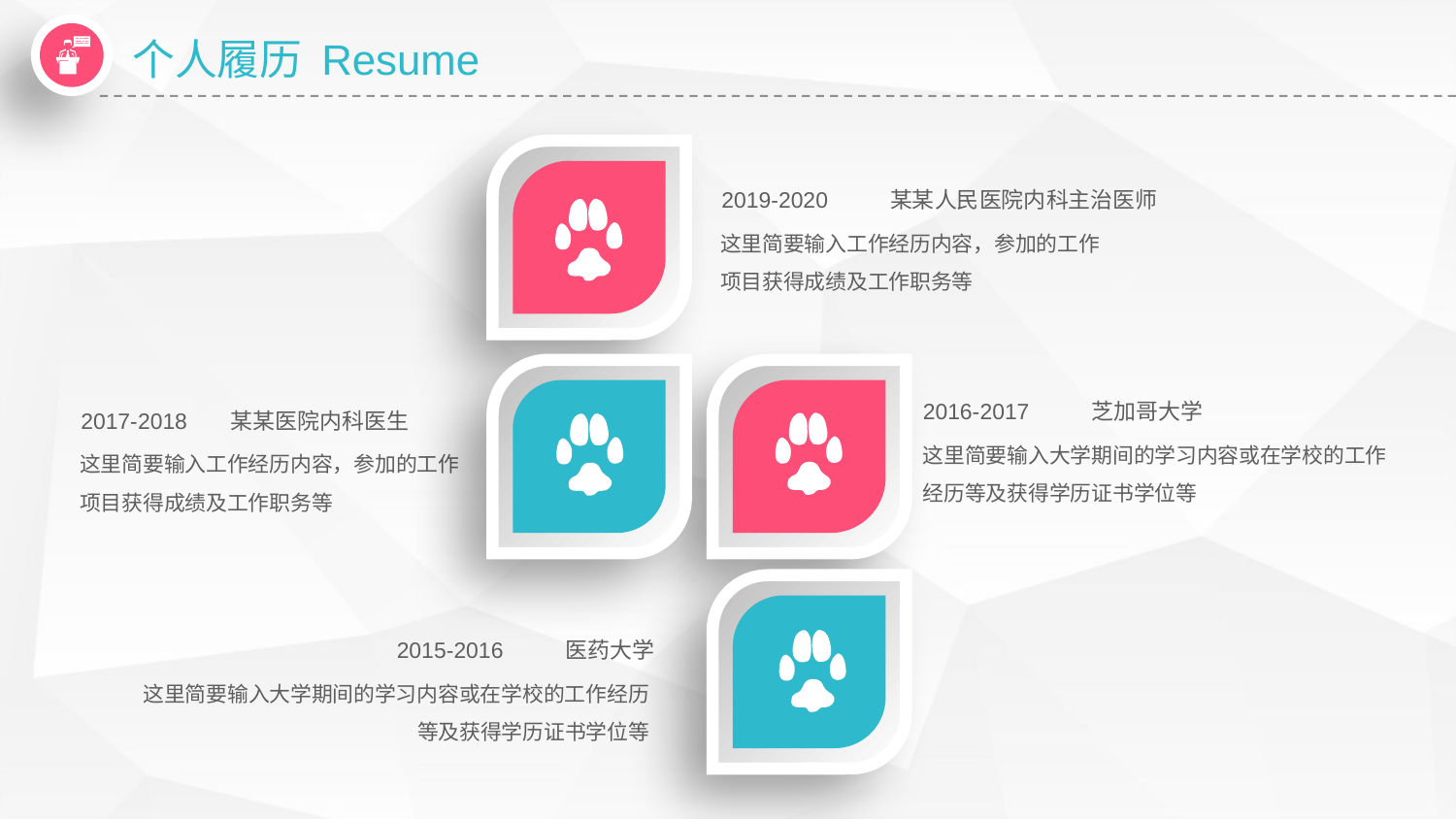

个人履历 Resume

2019-2020         某某人民医院内科主治医师

这里简要输入工作经历内容，参加的工作项目获得成绩及工作职务等

2016-2017         芝加哥大学
2017-2018      某某医院内科医生

这里简要输入大学期间的学习内容或在学校的工作经历等及获得学历证书学位等
这里简要输入工作经历内容，参加的工作项目获得成绩及工作职务等

2015-2016         医药大学

这里简要输入大学期间的学习内容或在学校的工作经历等及获得学历证书学位等